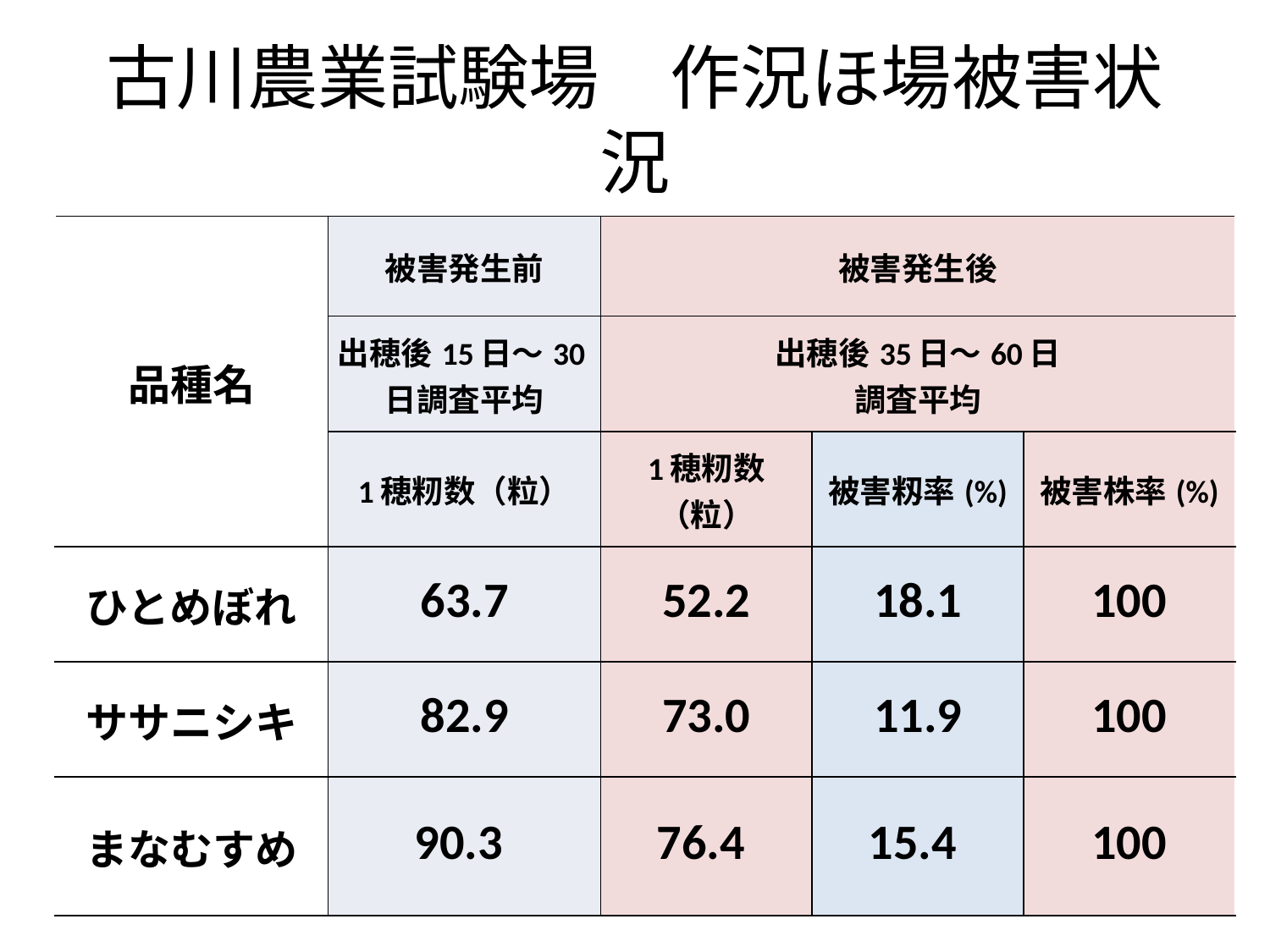

# 古川農業試験場　作況ほ場被害状況
| 品種名 | 被害発生前 | 被害発生後 |  |  |
| --- | --- | --- | --- | --- |
|  | 出穂後15日～30日調査平均 | 出穂後35日～60日 調査平均 |  |  |
|  | 1穂籾数（粒） | 1穂籾数（粒） | 被害籾率(%) | 被害株率(%) |
| ひとめぼれ | 63.7 | 52.2 | 18.1 | 100 |
| ササニシキ | 82.9 | 73.0 | 11.9 | 100 |
| まなむすめ | 90.3 | 76.4 | 15.4 | 100 |
| 品種名 | 被害発生前 | 被害発生後 |  |  |
| --- | --- | --- | --- | --- |
|  | 出穂後15日～30日調査平均 | 出穂後35日～60日 調査平均 |  |  |
|  | 1穂籾数（粒） | 1穂籾数（粒） | 被害籾率(%) | 被害株率(%) |
| ひとめぼれ | 63.7 | 52.2 | 18.1 | 100 |
| ササニシキ | 82.9 | 73.0 | 11.9 | 100 |
| まなむすめ | 90.3 | 76.4 | 15.4 | 100 |